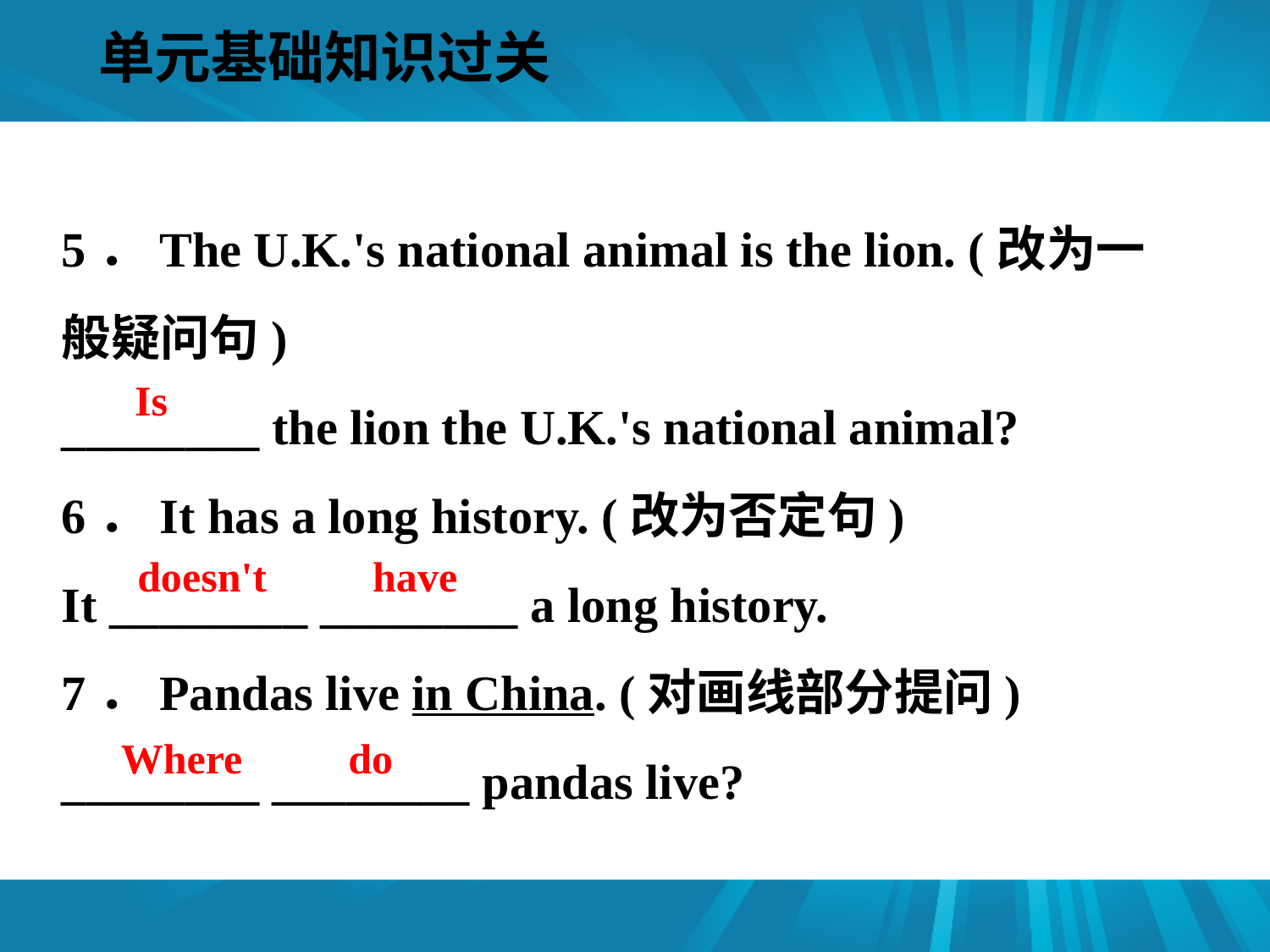

单元基础知识过关
#
5．The U.K.'s national animal is the lion. (改为一般疑问句)
________ the lion the U.K.'s national animal?
6．It has a long history. (改为否定句)
It ________ ________ a long history.
7．Pandas live in China. (对画线部分提问)
________ ________ pandas live?
Is
doesn't          have
Where          do